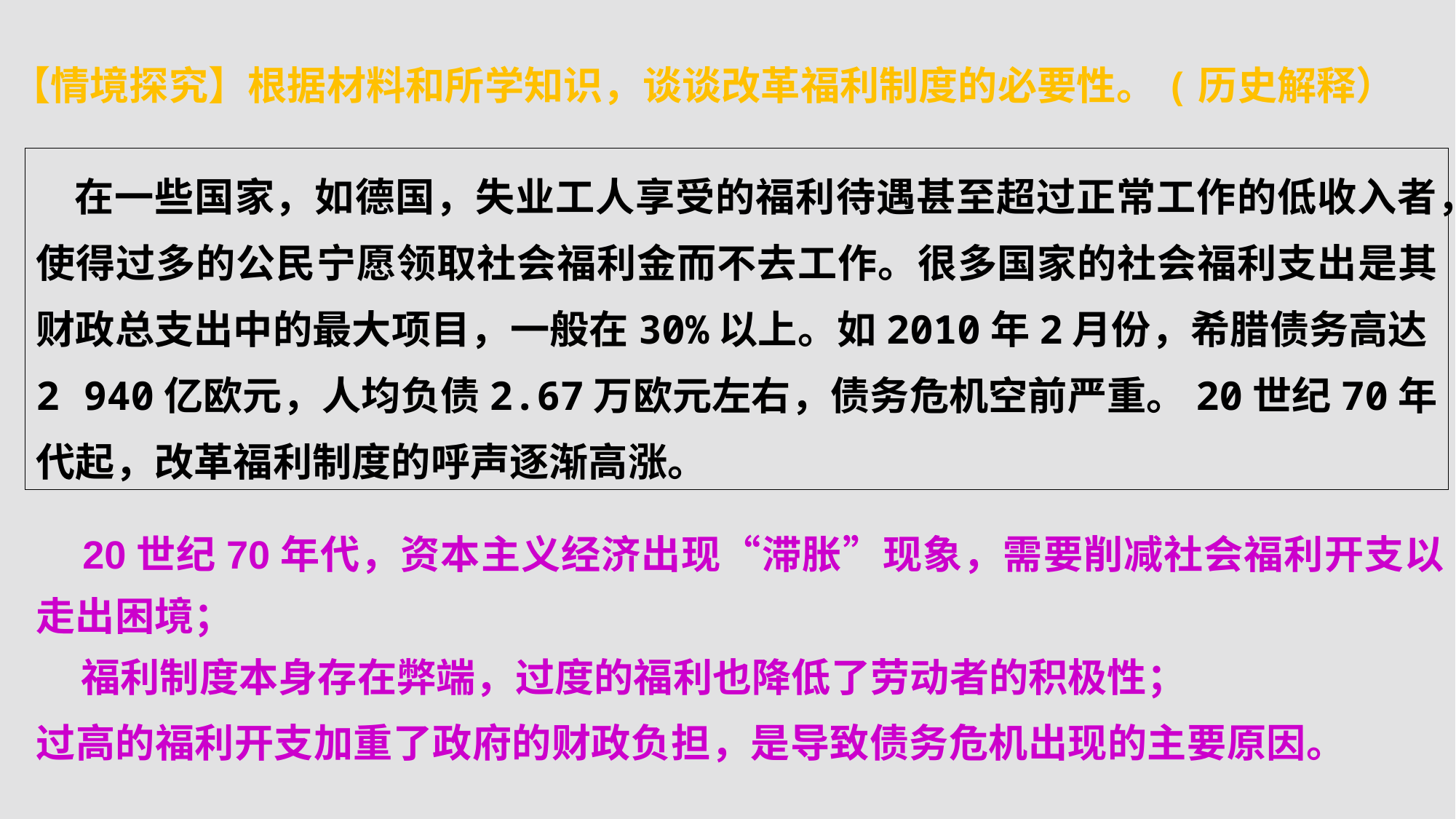

【情境探究】根据材料和所学知识，谈谈改革福利制度的必要性。(历史解释）
   在一些国家，如德国，失业工人享受的福利待遇甚至超过正常工作的低收入者，使得过多的公民宁愿领取社会福利金而不去工作。很多国家的社会福利支出是其财政总支出中的最大项目，一般在30%以上。如2010年2月份，希腊债务高达2 940亿欧元，人均负债2.67万欧元左右，债务危机空前严重。20世纪70年代起，改革福利制度的呼声逐渐高涨。
    20世纪70年代，资本主义经济出现“滞胀”现象，需要削减社会福利开支以走出困境；
    福利制度本身存在弊端，过度的福利也降低了劳动者的积极性；
过高的福利开支加重了政府的财政负担，是导致债务危机出现的主要原因。